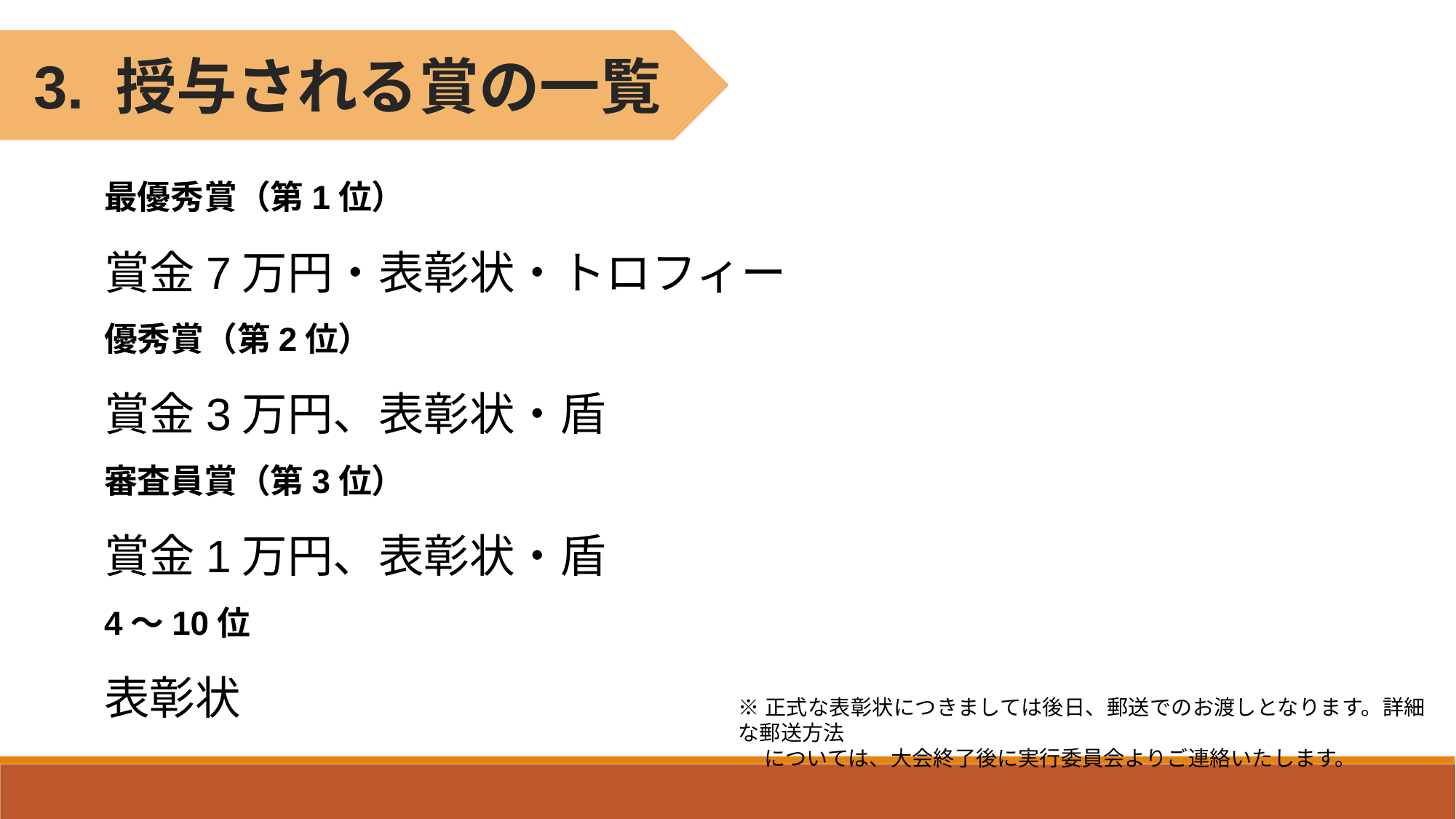

3. 授与される賞の一覧
最優秀賞（第1位）
賞金7万円・表彰状・トロフィー
優秀賞（第2位）
賞金3万円、表彰状・盾
審査員賞（第3位）
賞金1万円、表彰状・盾
4～10位
表彰状
※正式な表彰状につきましては後日、郵送でのお渡しとなります。詳細な郵送方法
　 については、大会終了後に実行委員会よりご連絡いたします。